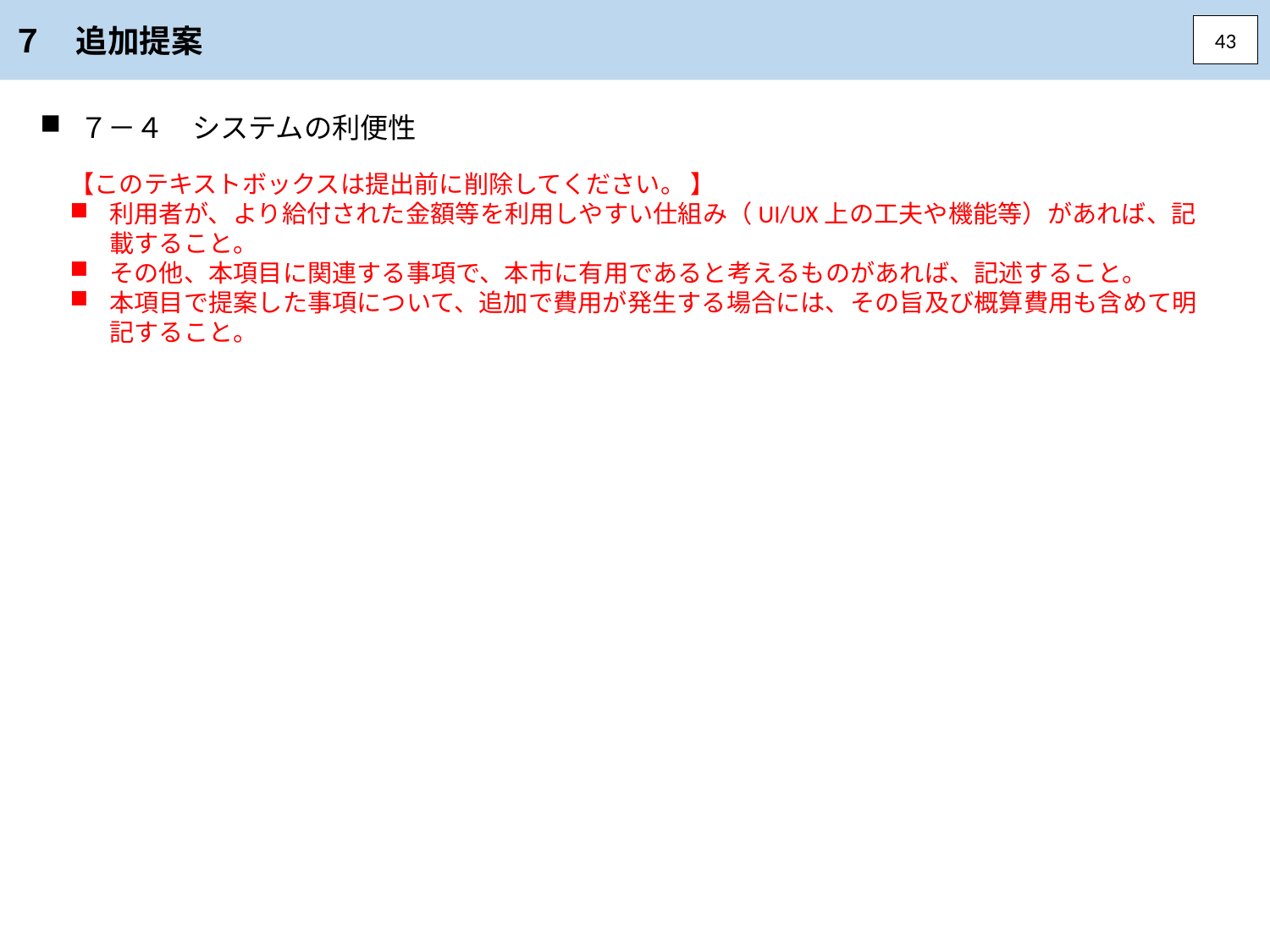

７　追加提案
43
７－４　システムの利便性
【このテキストボックスは提出前に削除してください。 】
利用者が、より給付された金額等を利用しやすい仕組み（UI/UX上の工夫や機能等）があれば、記載すること。
その他、本項目に関連する事項で、本市に有用であると考えるものがあれば、記述すること。
本項目で提案した事項について、追加で費用が発生する場合には、その旨及び概算費用も含めて明記すること。